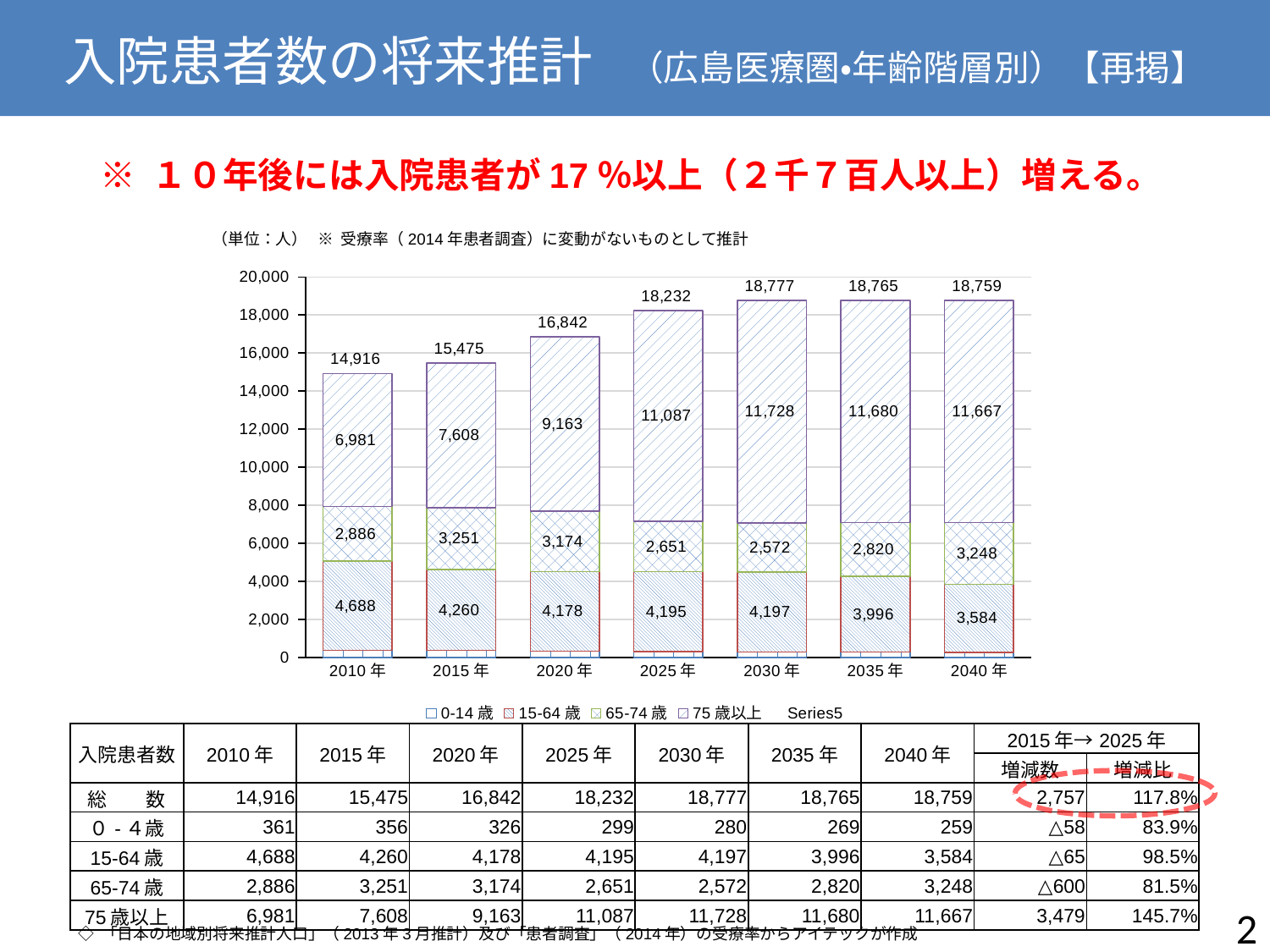

入院患者数の将来推計　（広島医療圏・年齢階層別）【再掲】
※ １０年後には入院患者が17％以上（２千７百人以上）増える。
（単位：人）
※ 受療率（2014年患者調査）に変動がないものとして推計

### Chart

| Category | 0-14歳 | 15-64歳 | 65-74歳 | 75歳以上 |  |
|---|---|---|---|---|---|
| 2010年 | 361.16240000000005 | 4688.4552699999995 | 2886.01776 | 6980.67087 | 14916.3063 |
| 2015年 | 356.33841 | 4259.6346 | 3250.65429 | 7608.443069999999 | 15475.07037 |
| 2020年 | 326.1269 | 4178.11182 | 3174.3793 | 9163.443210000001 | 16842.06123 |
| 2025年 | 298.82274 | 4194.93847 | 2650.87436 | 11087.448199999999 | 18232.08377 |
| 2030年 | 280.45354 | 4197.10199 | 2571.98146 | 11727.51812 | 18777.05511 |
| 2035年 | 269.30321 | 3996.33663 | 2820.0839699999997 | 11679.73789 | 18765.4617 |
| 2040年 | 259.25201 | 3584.4716300000005 | 3248.09026 | 11666.72684 | 18758.540739999997 |
| 入院患者数 | 2010年 | 2015年 | 2020年 | 2025年 | 2030年 | 2035年 | 2040年 | 2015年→2025年 |  |
| --- | --- | --- | --- | --- | --- | --- | --- | --- | --- |
|  |  |  |  |  |  |  |  | 増減数 | 増減比 |
| 総　　数 | 14,916 | 15,475 | 16,842 | 18,232 | 18,777 | 18,765 | 18,759 | 2,757 | 117.8% |
| ０-４歳 | 361 | 356 | 326 | 299 | 280 | 269 | 259 | △58 | 83.9% |
| 15-64歳 | 4,688 | 4,260 | 4,178 | 4,195 | 4,197 | 3,996 | 3,584 | △65 | 98.5% |
| 65-74歳 | 2,886 | 3,251 | 3,174 | 2,651 | 2,572 | 2,820 | 3,248 | △600 | 81.5% |
| 75歳以上 | 6,981 | 7,608 | 9,163 | 11,087 | 11,728 | 11,680 | 11,667 | 3,479 | 145.7% |

2
◇ 「日本の地域別将来推計人口」（2013年3月推計）及び「患者調査」（2014年）の受療率からアイテックが作成